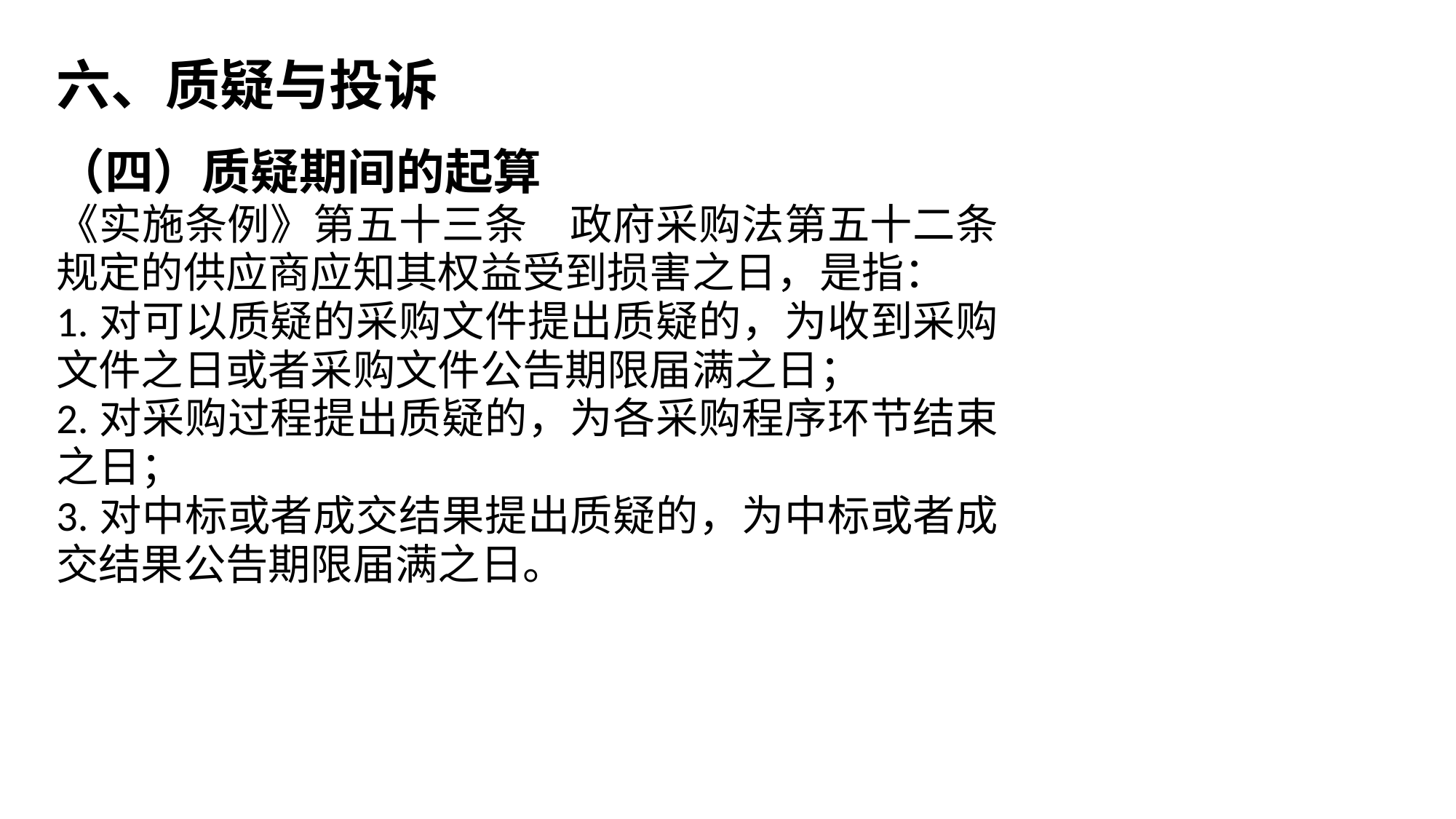

六、质疑与投诉

（四）质疑期间的起算
《实施条例》第五十三条　政府采购法第五十二条规定的供应商应知其权益受到损害之日，是指：
1.对可以质疑的采购文件提出质疑的，为收到采购文件之日或者采购文件公告期限届满之日；
2.对采购过程提出质疑的，为各采购程序环节结束之日；
3.对中标或者成交结果提出质疑的，为中标或者成交结果公告期限届满之日。